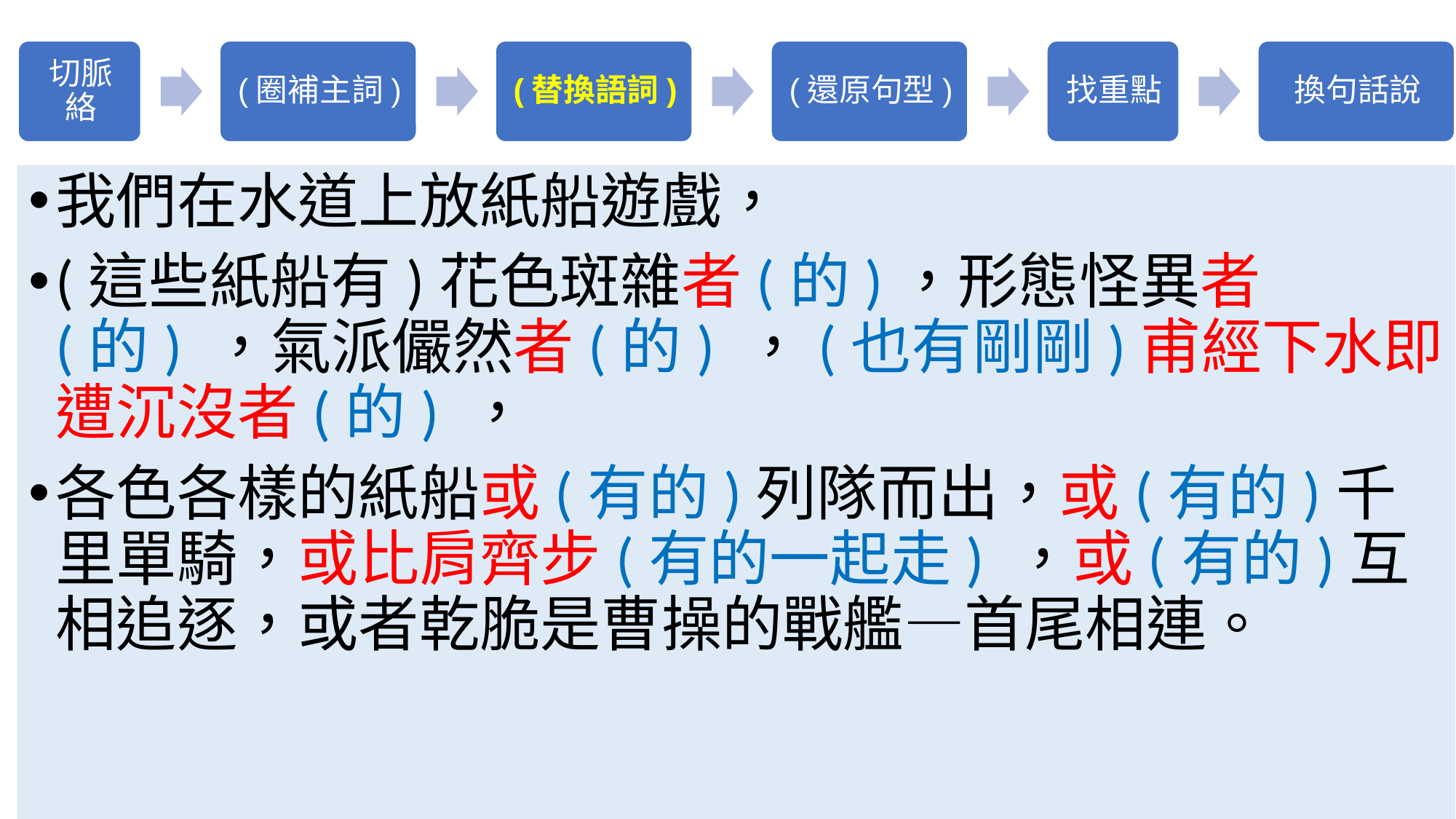

切脈絡

(圈補主詞)

(替換語詞)

(還原句型)

找重點

換句話說
我們在水道上放紙船遊戲，
(這些紙船有)花色斑雜者(的)，形態怪異者(的) ，氣派儼然者(的) ，(也有剛剛)甫經下水即遭沉沒者(的) ，
各色各樣的紙船或(有的)列隊而出，或(有的)千里單騎，或比肩齊步(有的一起走) ，或(有的)互相追逐，或者乾脆是曹操的戰艦—首尾相連。